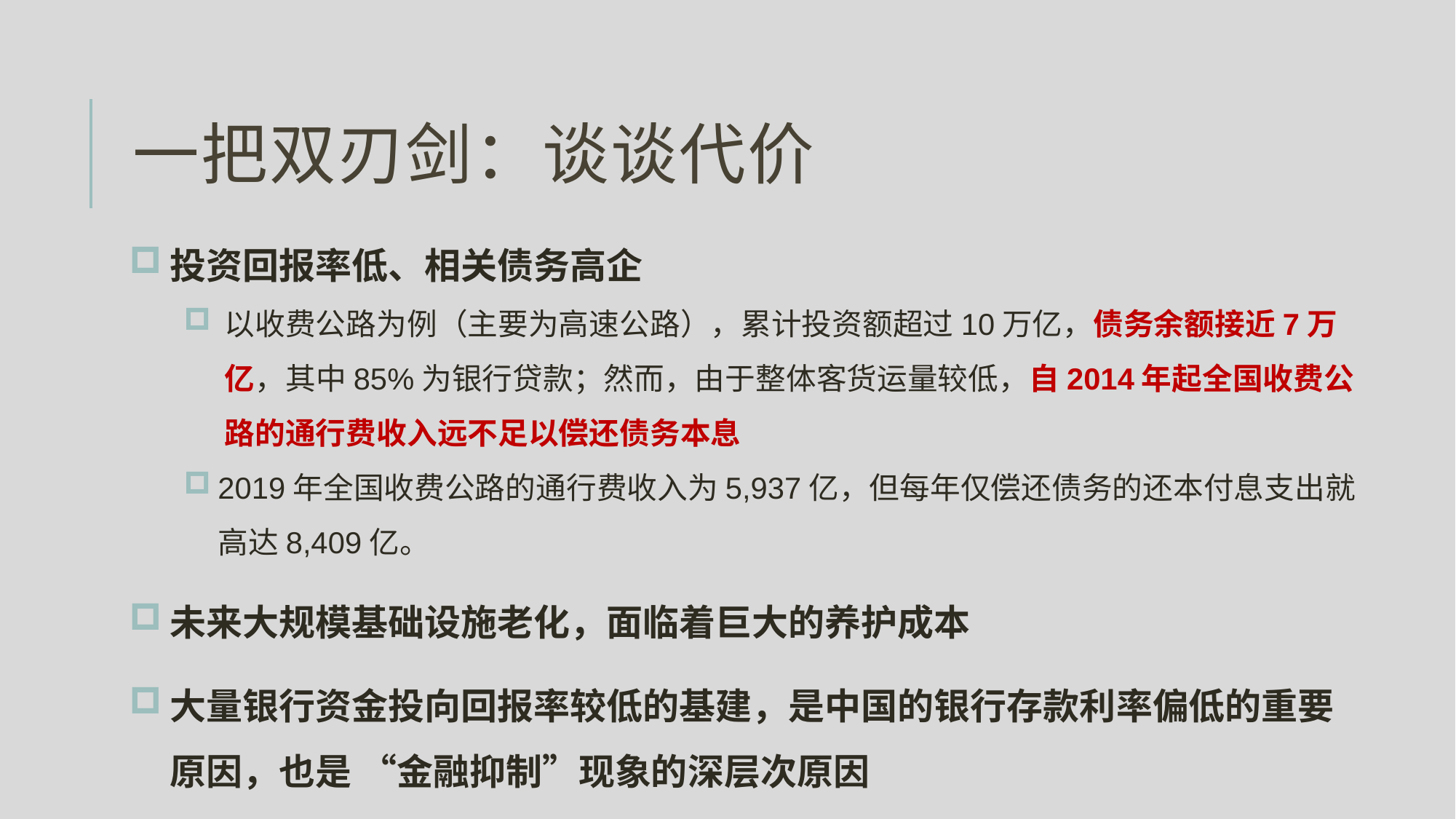

# 一把双刃剑：谈谈代价
投资回报率低、相关债务高企
以收费公路为例（主要为高速公路），累计投资额超过10万亿，债务余额接近7万亿，其中85%为银行贷款；然而，由于整体客货运量较低，自2014年起全国收费公路的通行费收入远不足以偿还债务本息
2019年全国收费公路的通行费收入为5,937亿，但每年仅偿还债务的还本付息支出就高达8,409亿。
未来大规模基础设施老化，面临着巨大的养护成本
大量银行资金投向回报率较低的基建，是中国的银行存款利率偏低的重要原因，也是 “金融抑制”现象的深层次原因